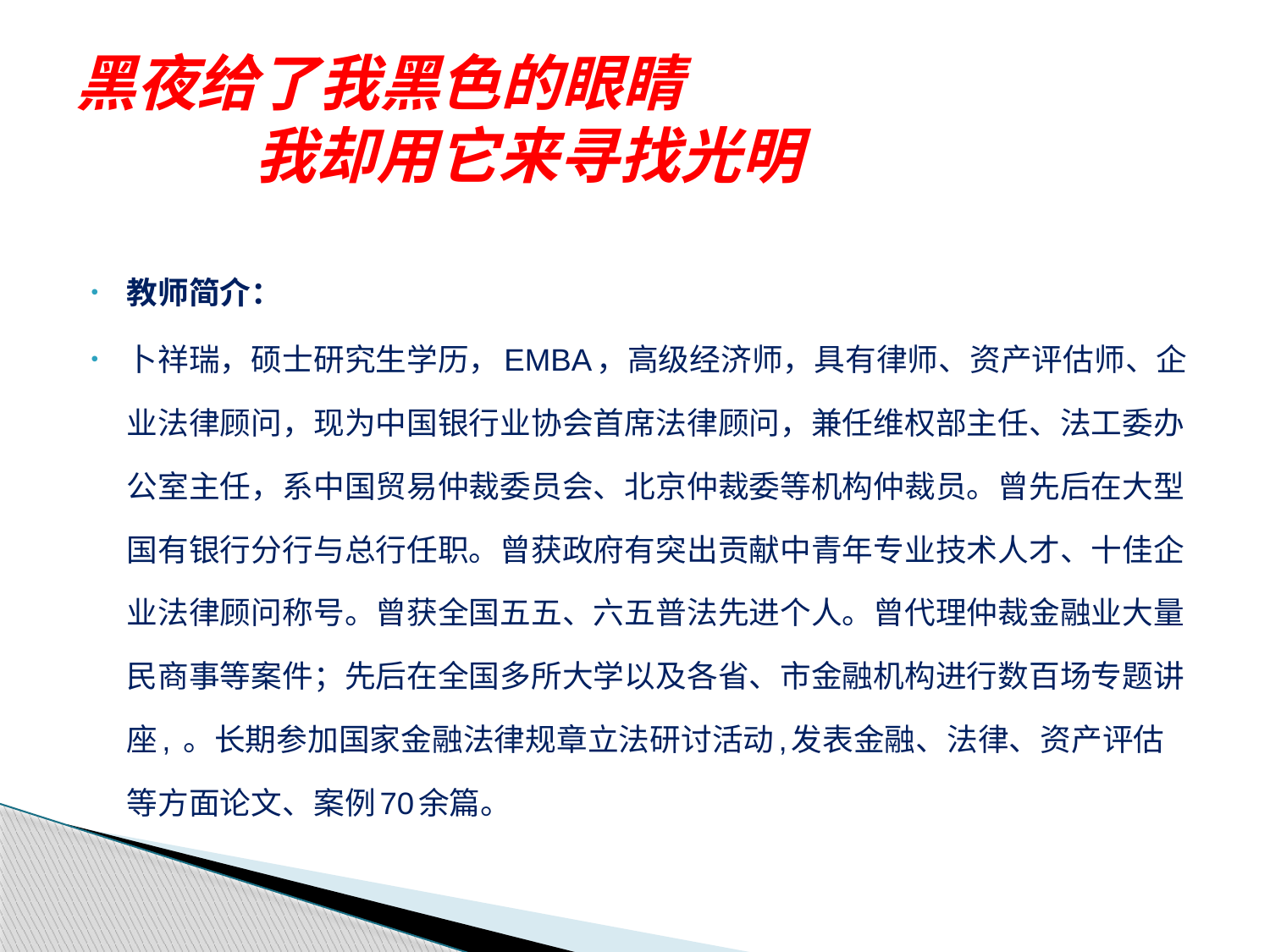

# 黑夜给了我黑色的眼睛 我却用它来寻找光明

教师简介：
卜祥瑞，硕士研究生学历，EMBA，高级经济师，具有律师、资产评估师、企业法律顾问，现为中国银行业协会首席法律顾问，兼任维权部主任、法工委办公室主任，系中国贸易仲裁委员会、北京仲裁委等机构仲裁员。曾先后在大型国有银行分行与总行任职。曾获政府有突出贡献中青年专业技术人才、十佳企业法律顾问称号。曾获全国五五、六五普法先进个人。曾代理仲裁金融业大量民商事等案件；先后在全国多所大学以及各省、市金融机构进行数百场专题讲座, 。长期参加国家金融法律规章立法研讨活动,发表金融、法律、资产评估等方面论文、案例70余篇。